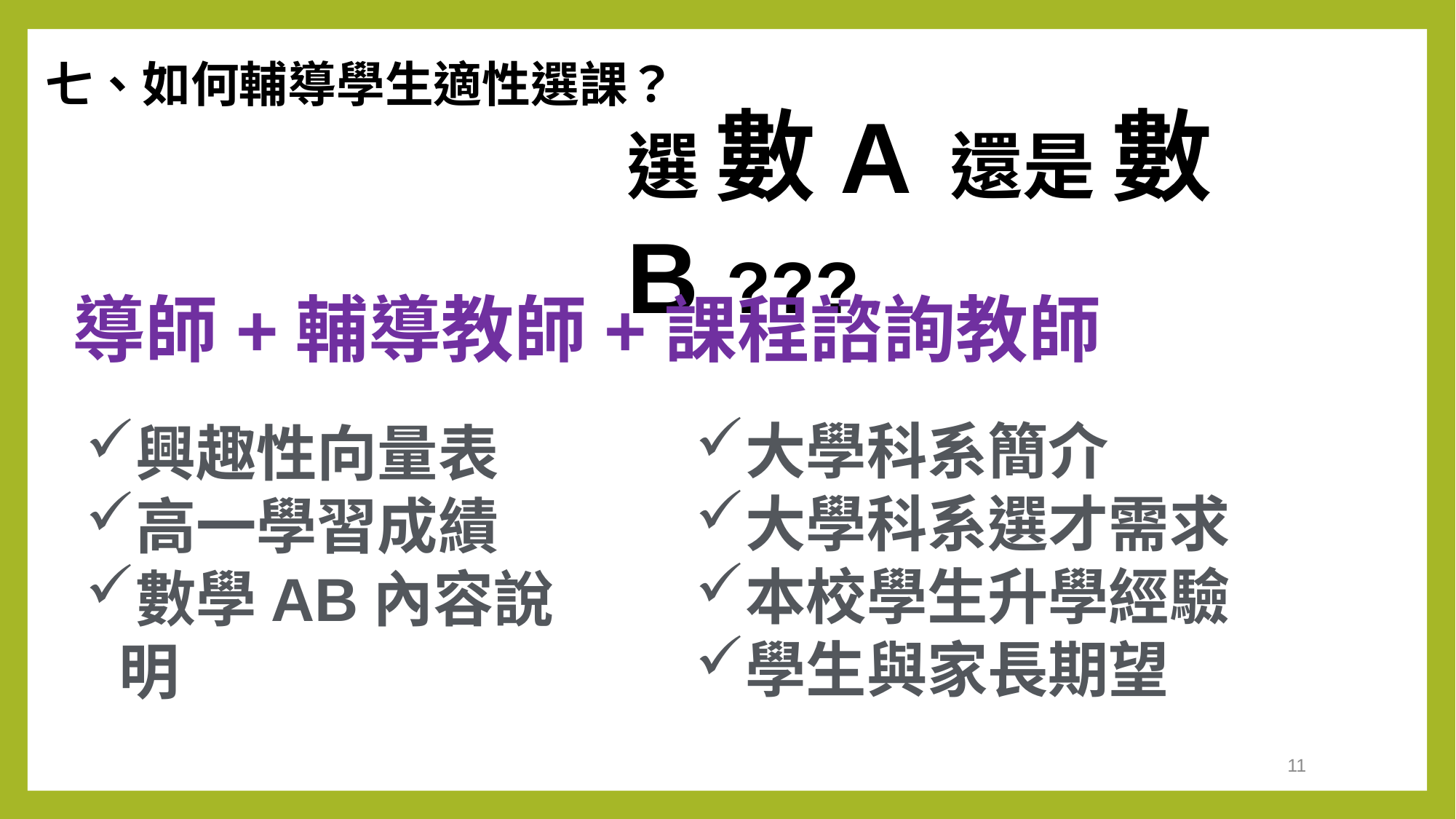

七、如何輔導學生適性選課？
選 數A 還是 數B ???
導師+輔導教師+課程諮詢教師
大學科系簡介
大學科系選才需求
本校學生升學經驗
學生與家長期望
興趣性向量表
高一學習成績
數學AB內容說明
11